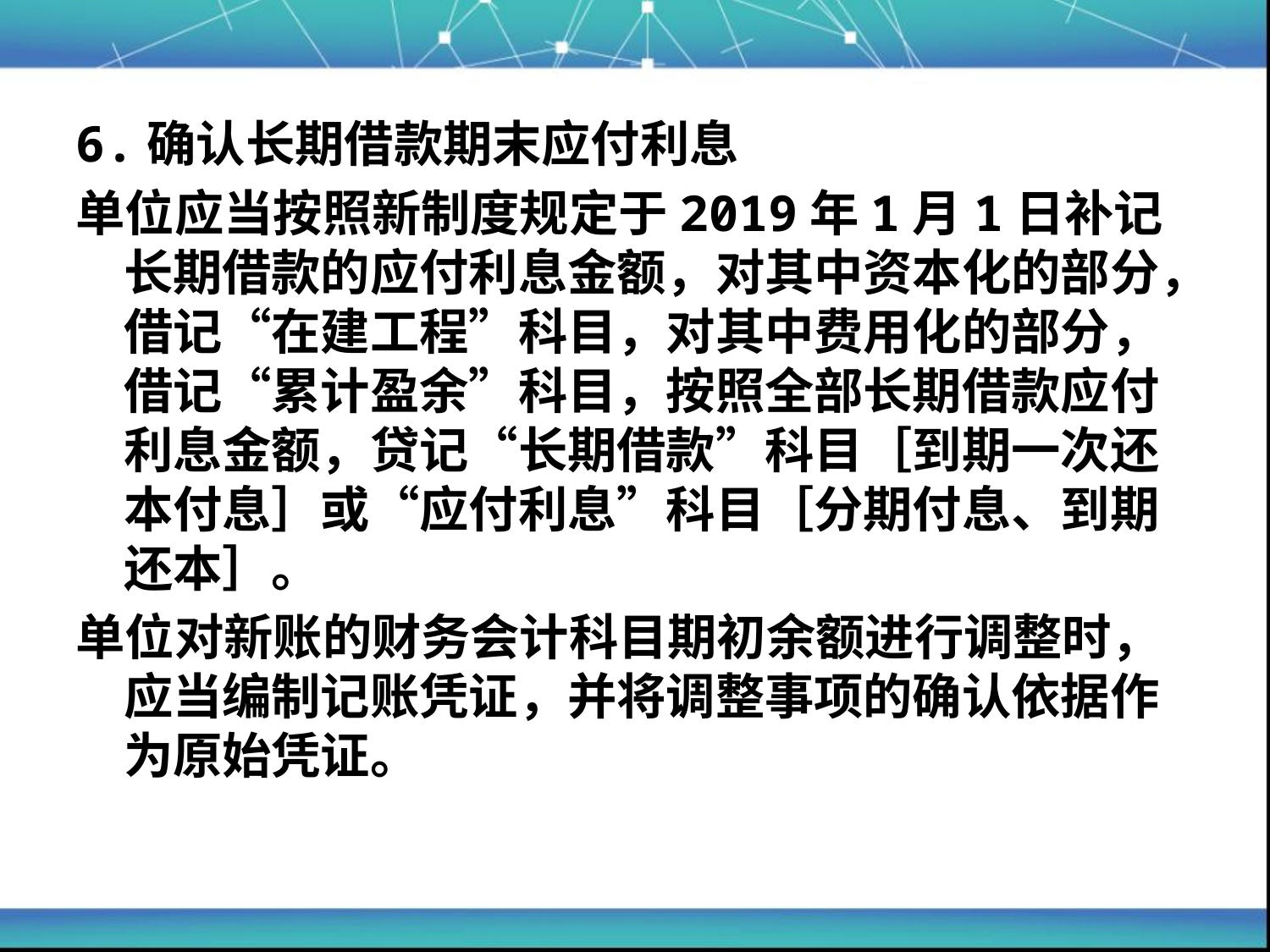

6.确认长期借款期末应付利息
单位应当按照新制度规定于2019年1月1日补记长期借款的应付利息金额，对其中资本化的部分，借记“在建工程”科目，对其中费用化的部分，借记“累计盈余”科目，按照全部长期借款应付利息金额，贷记“长期借款”科目［到期一次还本付息］或“应付利息”科目［分期付息、到期还本］。
单位对新账的财务会计科目期初余额进行调整时，应当编制记账凭证，并将调整事项的确认依据作为原始凭证。